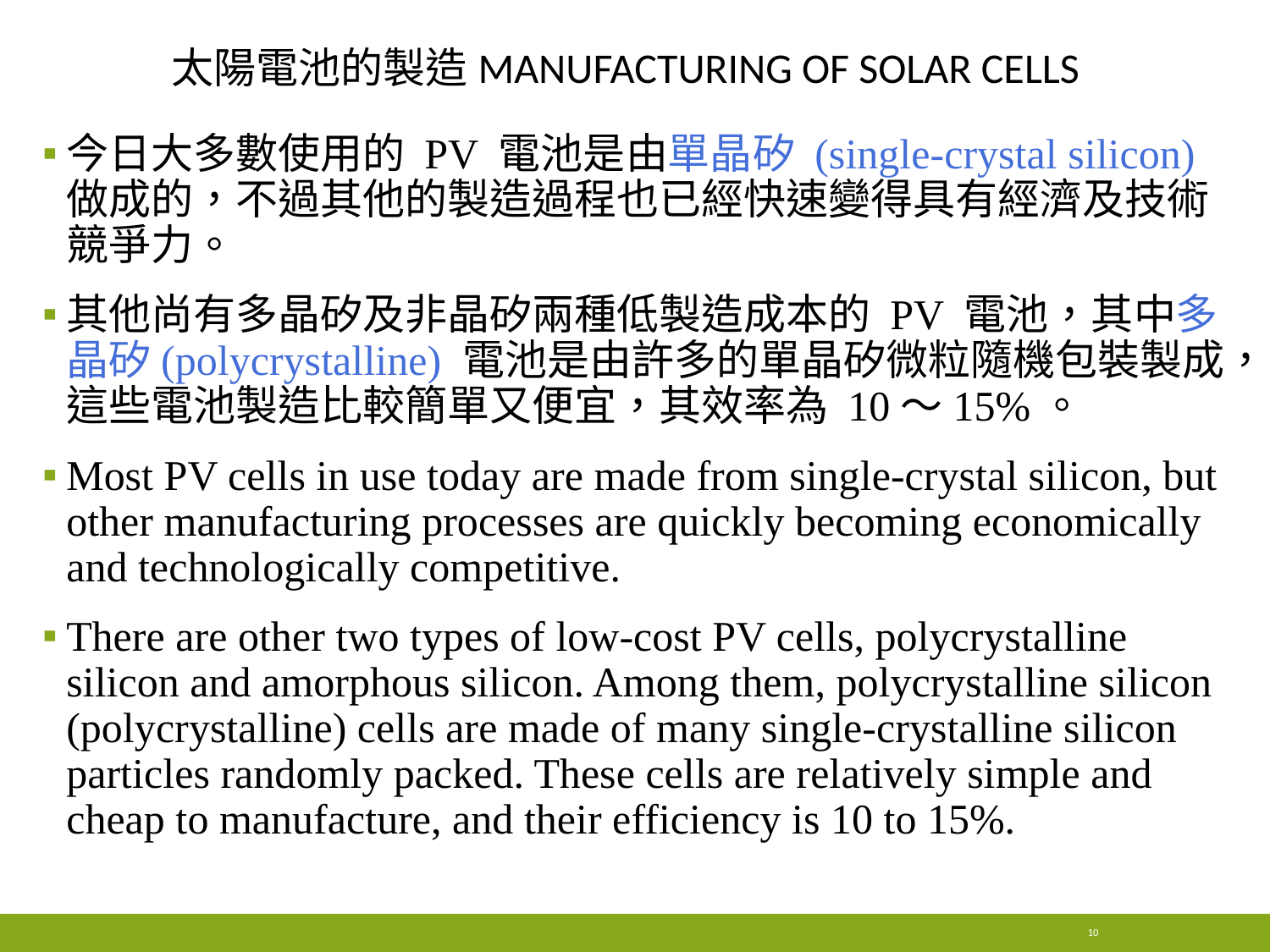

# 太陽電池的製造Manufacturing of solar cells
今日大多數使用的 PV 電池是由單晶矽 (single-crystal silicon) 做成的，不過其他的製造過程也已經快速變得具有經濟及技術競爭力。
其他尚有多晶矽及非晶矽兩種低製造成本的 PV 電池，其中多晶矽(polycrystalline) 電池是由許多的單晶矽微粒隨機包裝製成，這些電池製造比較簡單又便宜，其效率為 10～15%。
Most PV cells in use today are made from single-crystal silicon, but other manufacturing processes are quickly becoming economically and technologically competitive.
There are other two types of low-cost PV cells, polycrystalline silicon and amorphous silicon. Among them, polycrystalline silicon (polycrystalline) cells are made of many single-crystalline silicon particles randomly packed. These cells are relatively simple and cheap to manufacture, and their efficiency is 10 to 15%.
10